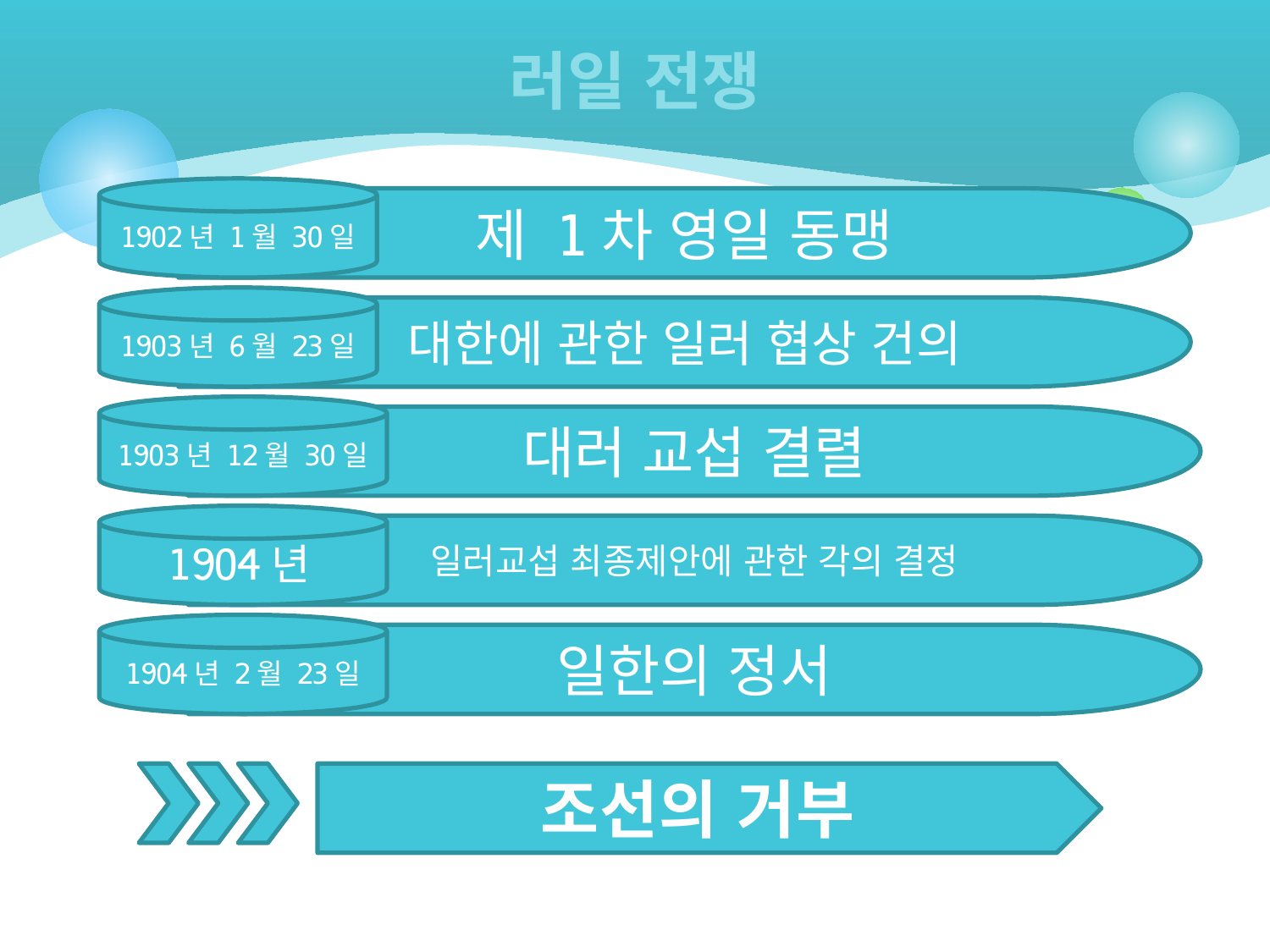

# 러일 전쟁
1902년 1월 30일
제 1차 영일 동맹
1903년 6월 23일
대한에 관한 일러 협상 건의
1903년 12월 30일
대러 교섭 결렬
1904년
일러교섭 최종제안에 관한 각의 결정
1904년 2월 23일
일한의 정서

조선의 거부